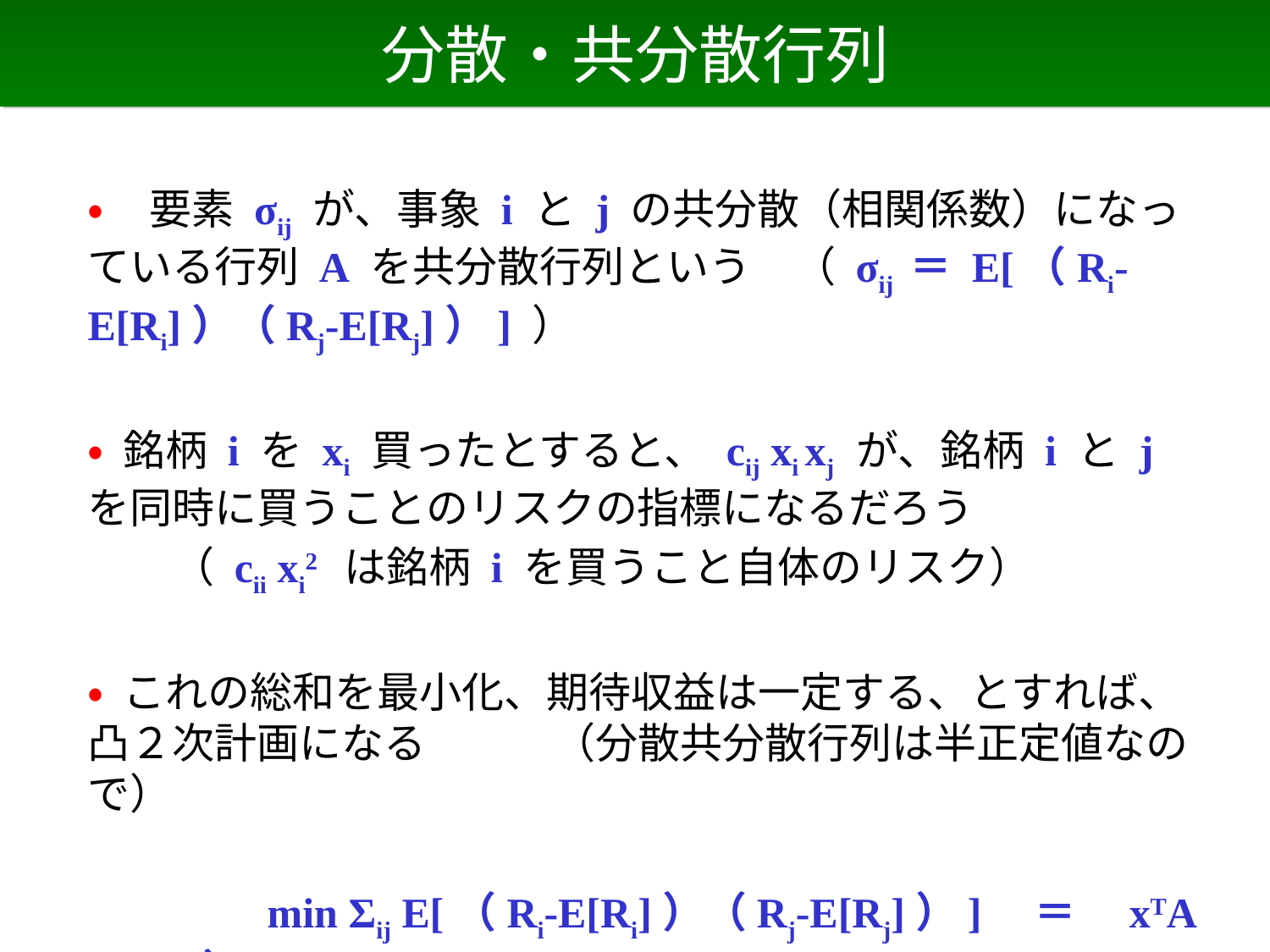

# 分散・共分散行列
• 要素 σij が、事象 i と j の共分散（相関係数）になっている行列 A を共分散行列という　（ σij ＝ E[（Ri-E[Ri]）（Rj-E[Rj]）] ）

• 銘柄 i を xi 買ったとすると、 cij xi xj  が、銘柄 i と j を同時に買うことのリスクの指標になるだろう
　　（ cii xi2  は銘柄 i を買うこと自体のリスク）

• これの総和を最小化、期待収益は一定する、とすれば、凸２次計画になる　　　（分散共分散行列は半正定値なので）

　　　　min Σij E[（Ri-E[Ri]）（Rj-E[Rj]）]　＝　xTA (=[σij]）x
　　s.t. 　Σ rixi ≧ ρ、   Σ xi  = 1、 xi ≧ 0